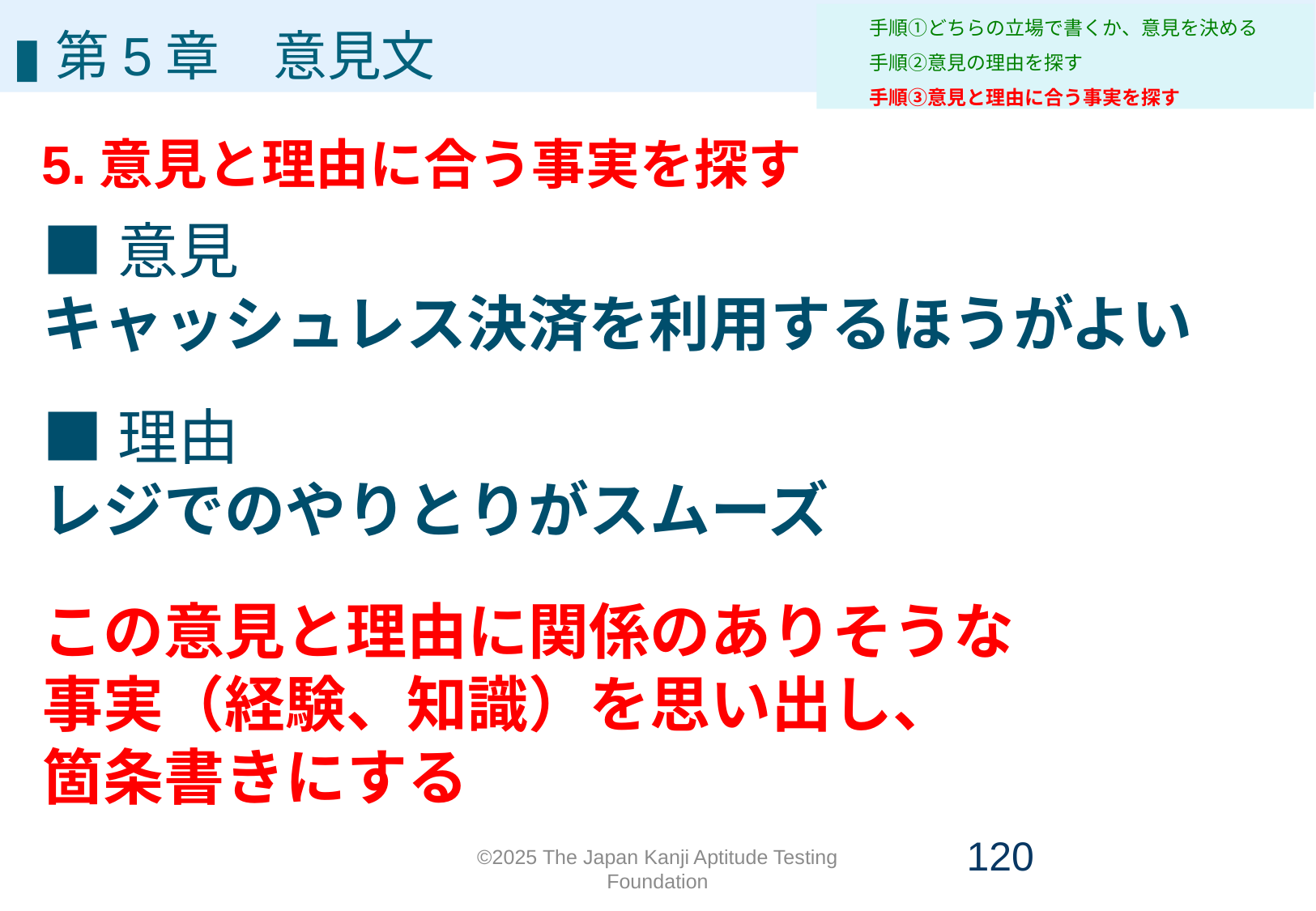

# 第5章
手順①どちらの立場で書くか、意見を決める
手順②意見の理由を探す
手順③意見と理由に合う事実を探す
▮第5章　意見文
5.意見と理由に合う事実を探す
■意見
キャッシュレス決済を利用するほうがよい

■理由
レジでのやりとりがスムーズ

この意見と理由に関係のありそうな
事実（経験、知識）を思い出し、
箇条書きにする

©2025 The Japan Kanji Aptitude Testing Foundation
120